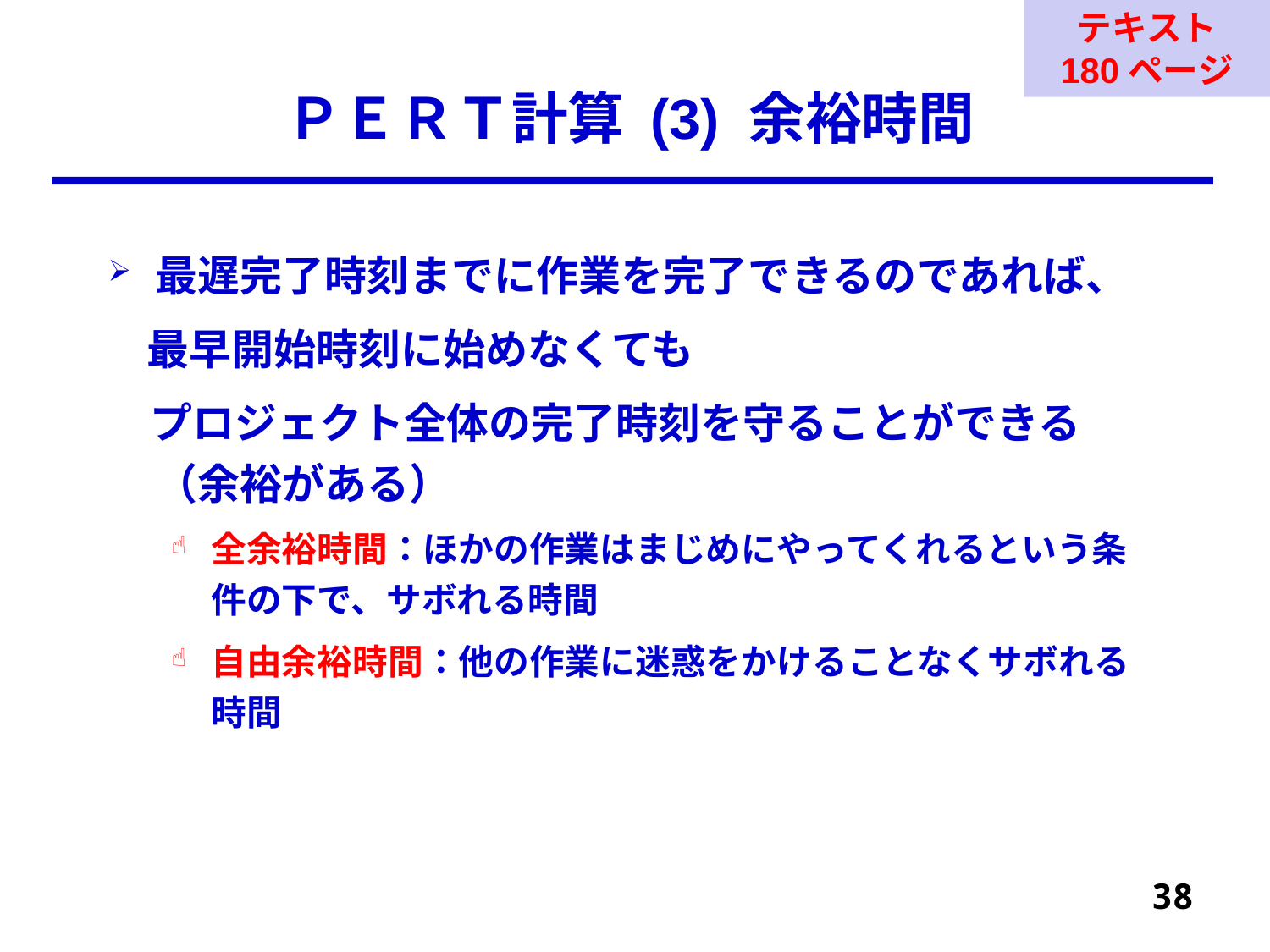

テキスト
180ページ
# ＰＥＲＴ計算 (3) 余裕時間
最遅完了時刻までに作業を完了できるのであれば、
   最早開始時刻に始めなくても
　プロジェクト全体の完了時刻を守ることができる（余裕がある）
全余裕時間：ほかの作業はまじめにやってくれるという条件の下で、サボれる時間
自由余裕時間：他の作業に迷惑をかけることなくサボれる時間
38